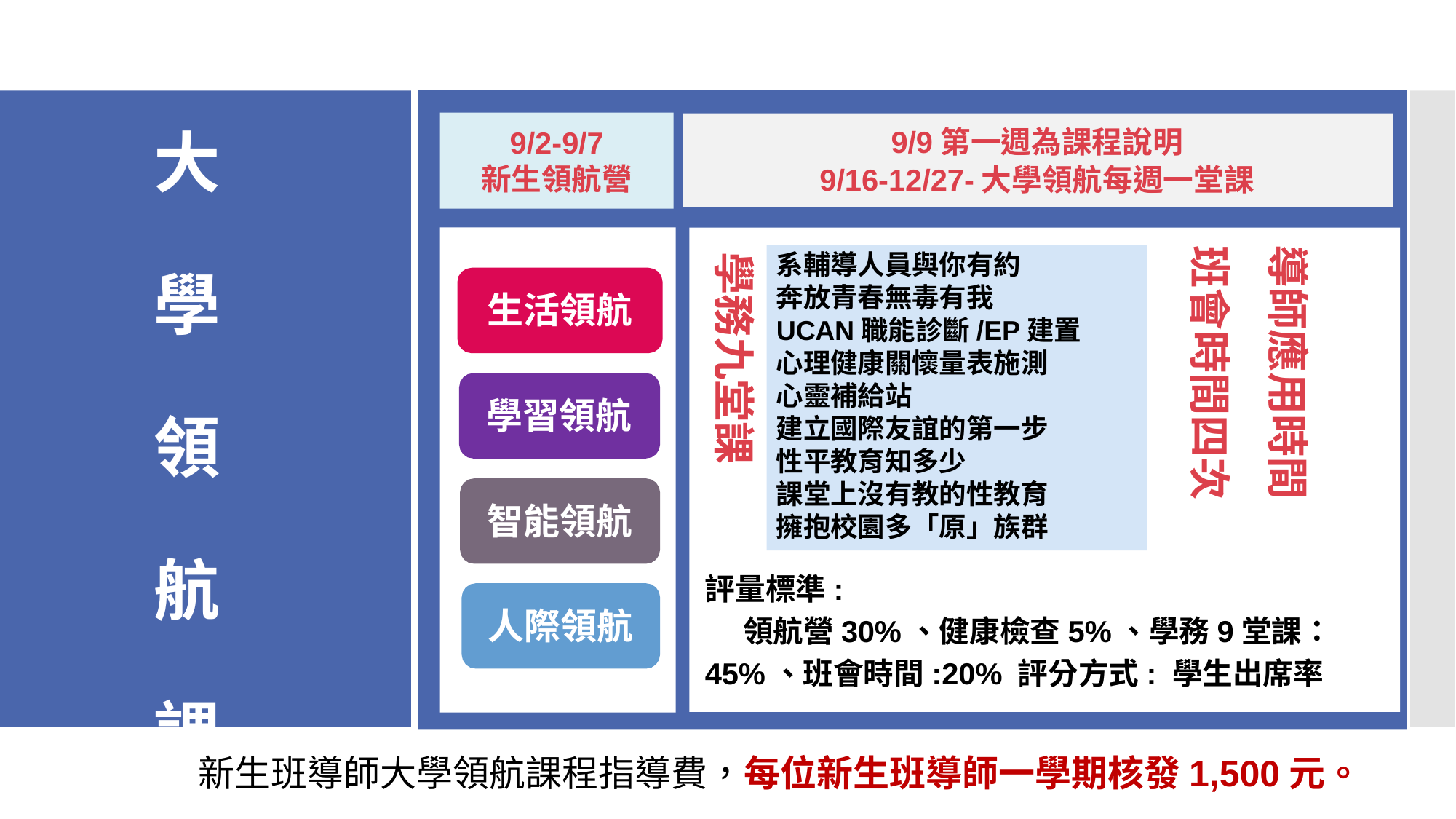

9/9第一週為課程說明
9/16-12/27-大學領航每週一堂課
大 學 領 航 課 程 說 明
9/2-9/7
新生領航營

導師應用時間
班會時間四次

系輔導人員與你有約 奔放青春無毒有我
UCAN職能診斷/EP建置  心理健康關懷量表施測
心靈補給站
建立國際友誼的第一步 性平教育知多少
課堂上沒有教的性教育
擁抱校園多「原」族群
評量標準:
領航營30%、健康檢查5%、學務9堂課：45%、班會時間:20% 評分方式: 學生出席率
學務九堂課

生活領航

學習領航

智能領航

人際領航

新生班導師大學領航課程指導費，每位新生班導師一學期核發1,500元。